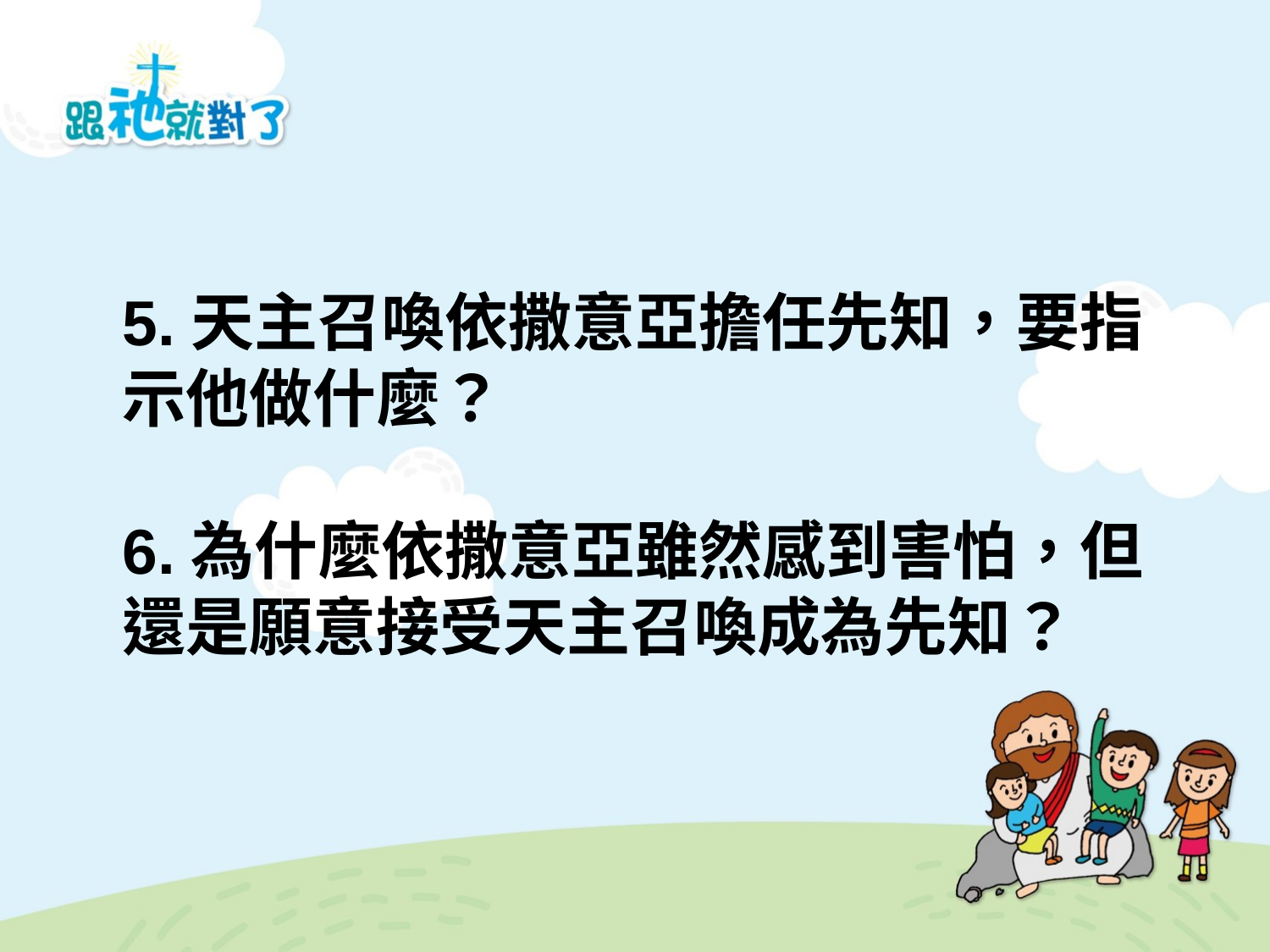

5.天主召喚依撒意亞擔任先知，要指示他做什麼？

6.為什麼依撒意亞雖然感到害怕，但還是願意接受天主召喚成為先知？